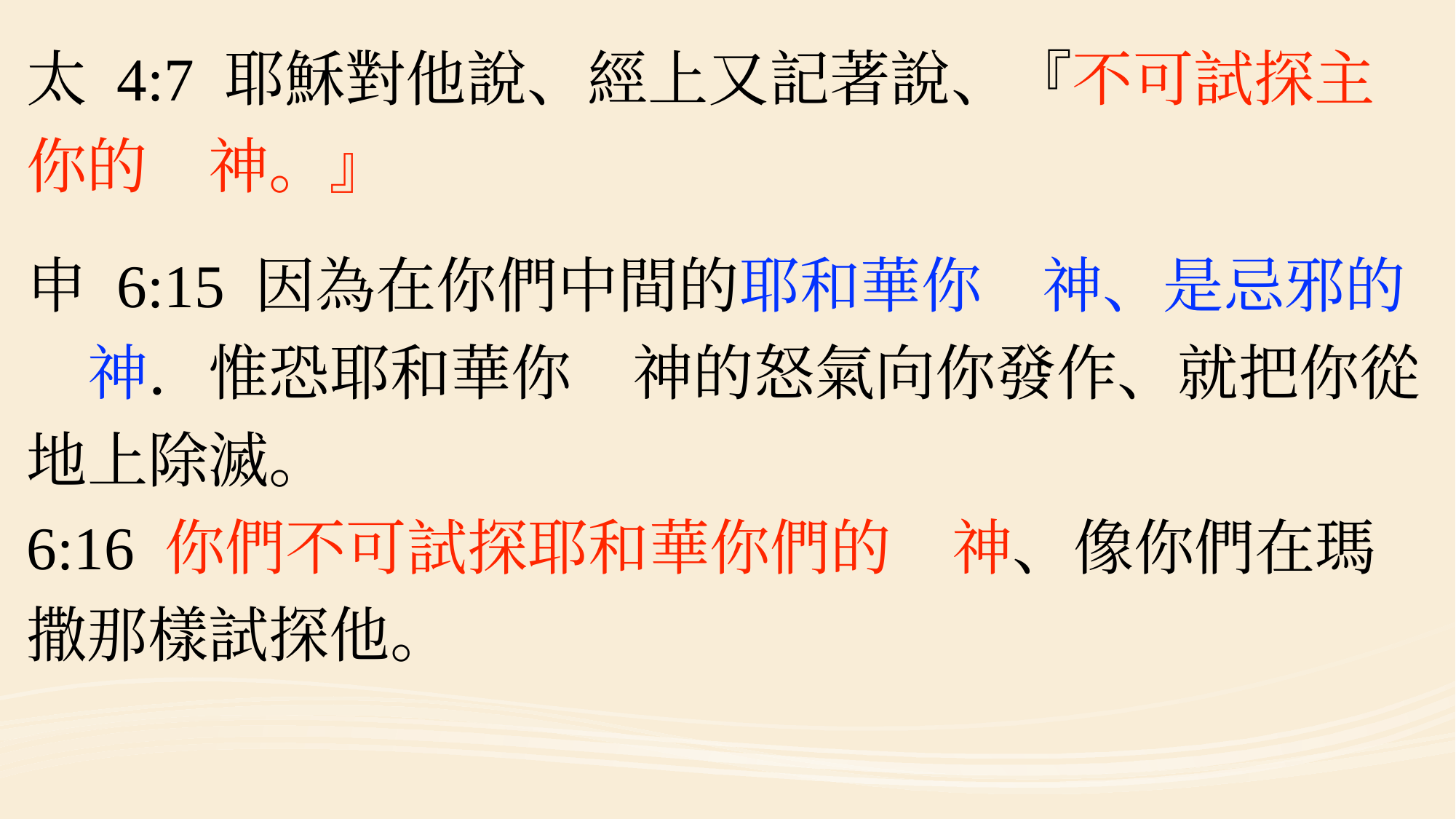

#
太 4:7 耶穌對他說、經上又記著說、『不可試探主你的　神。』

申 6:15 因為在你們中間的耶和華你　神、是忌邪的　神．惟恐耶和華你　神的怒氣向你發作、就把你從地上除滅。
6:16 你們不可試探耶和華你們的　神、像你們在瑪撒那樣試探他。
22